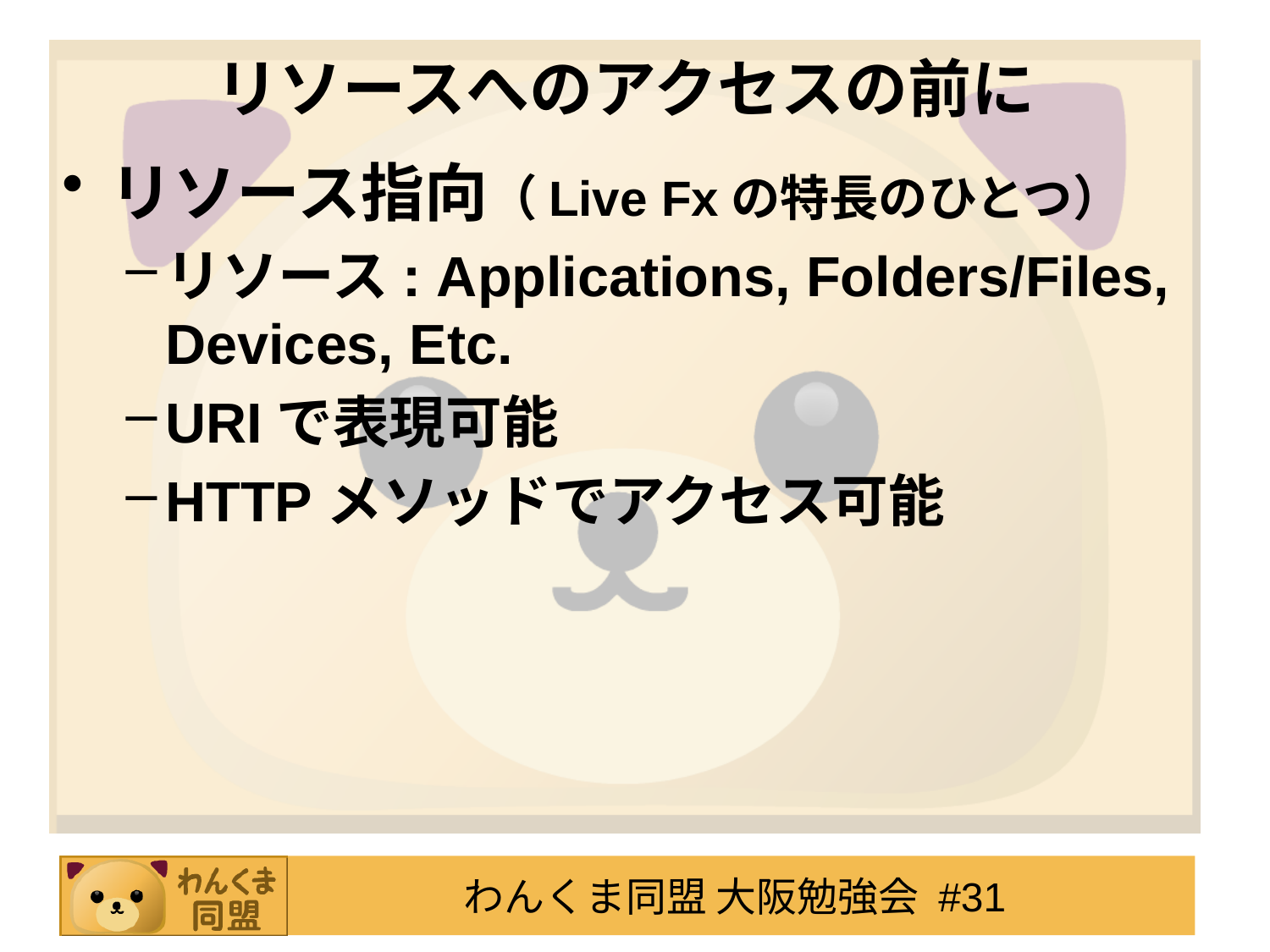

# リソースへのアクセスの前に
リソース指向（Live Fxの特長のひとつ）
リソース: Applications, Folders/Files, Devices, Etc.
URIで表現可能
HTTPメソッドでアクセス可能